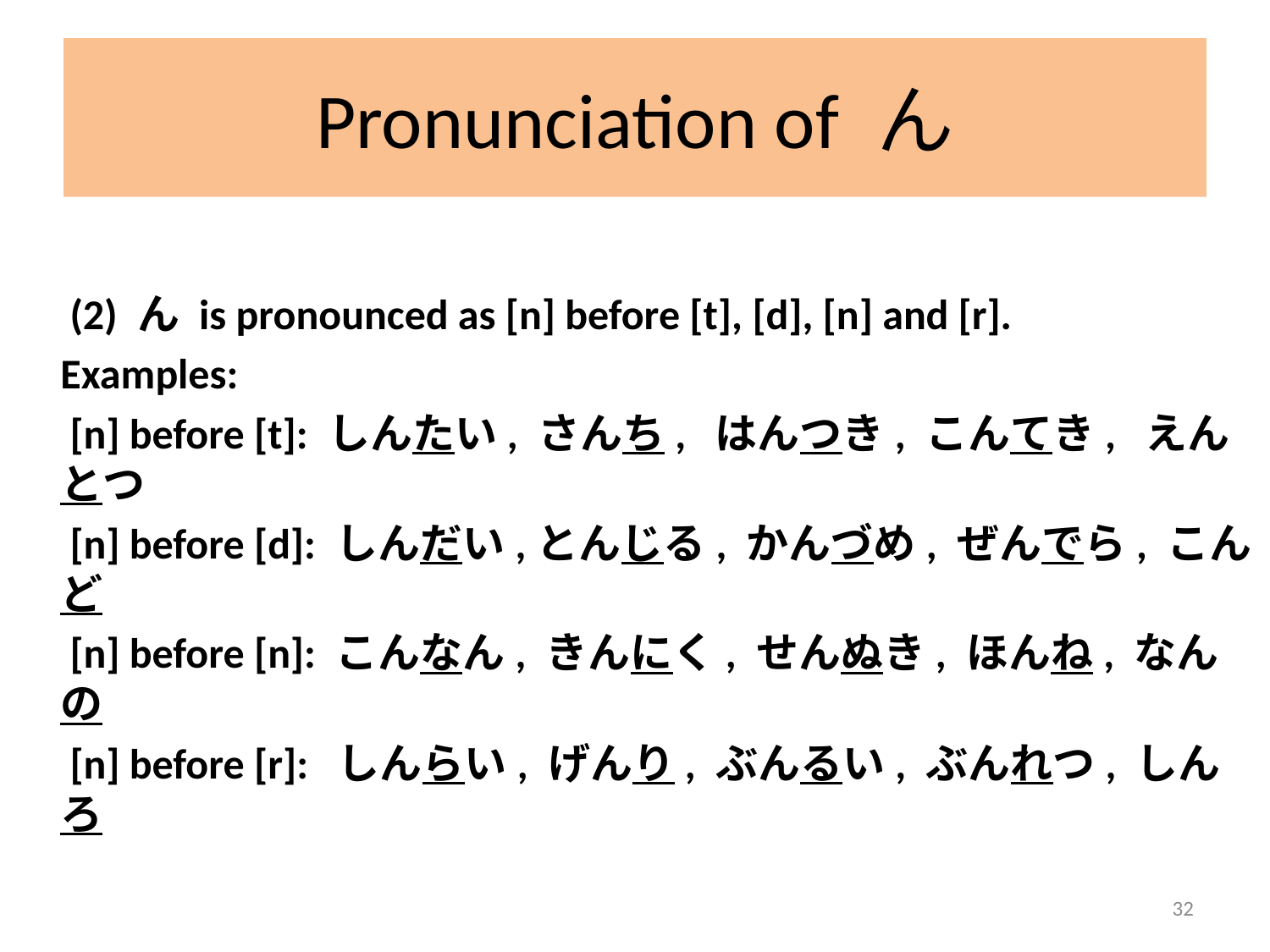

# Pronunciation of ん

	 (2) ん is pronounced as [n] before [t], [d], [n] and [r].
     Examples:
   	 [n] before [t]: しんたい, さんち,  はんつき, こんてき,  えんとつ
   	 [n] before [d]: しんだい,とんじる, かんづめ, ぜんでら, こんど
   	 [n] before [n]: こんなん, きんにく, せんぬき, ほんね, なんの
   	 [n] before [r]:  しんらい, げんり, ぶんるい, ぶんれつ, しんろ

32